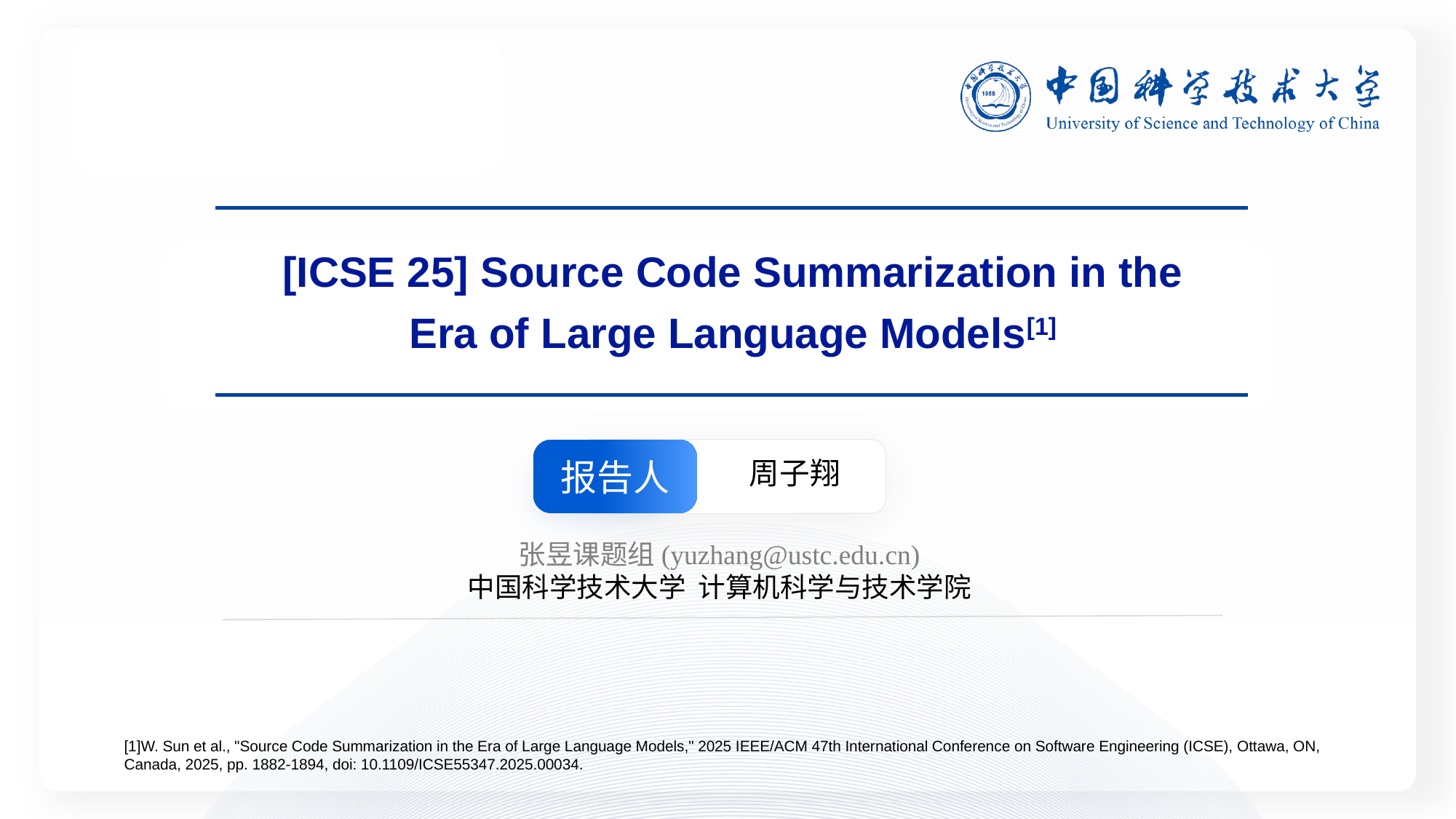

[ICSE 25] Source Code Summarization in the Era of Large Language Models[1]

周子翔

[1]W. Sun et al., "Source Code Summarization in the Era of Large Language Models," 2025 IEEE/ACM 47th International Conference on Software Engineering (ICSE), Ottawa, ON, Canada, 2025, pp. 1882-1894, doi: 10.1109/ICSE55347.2025.00034.